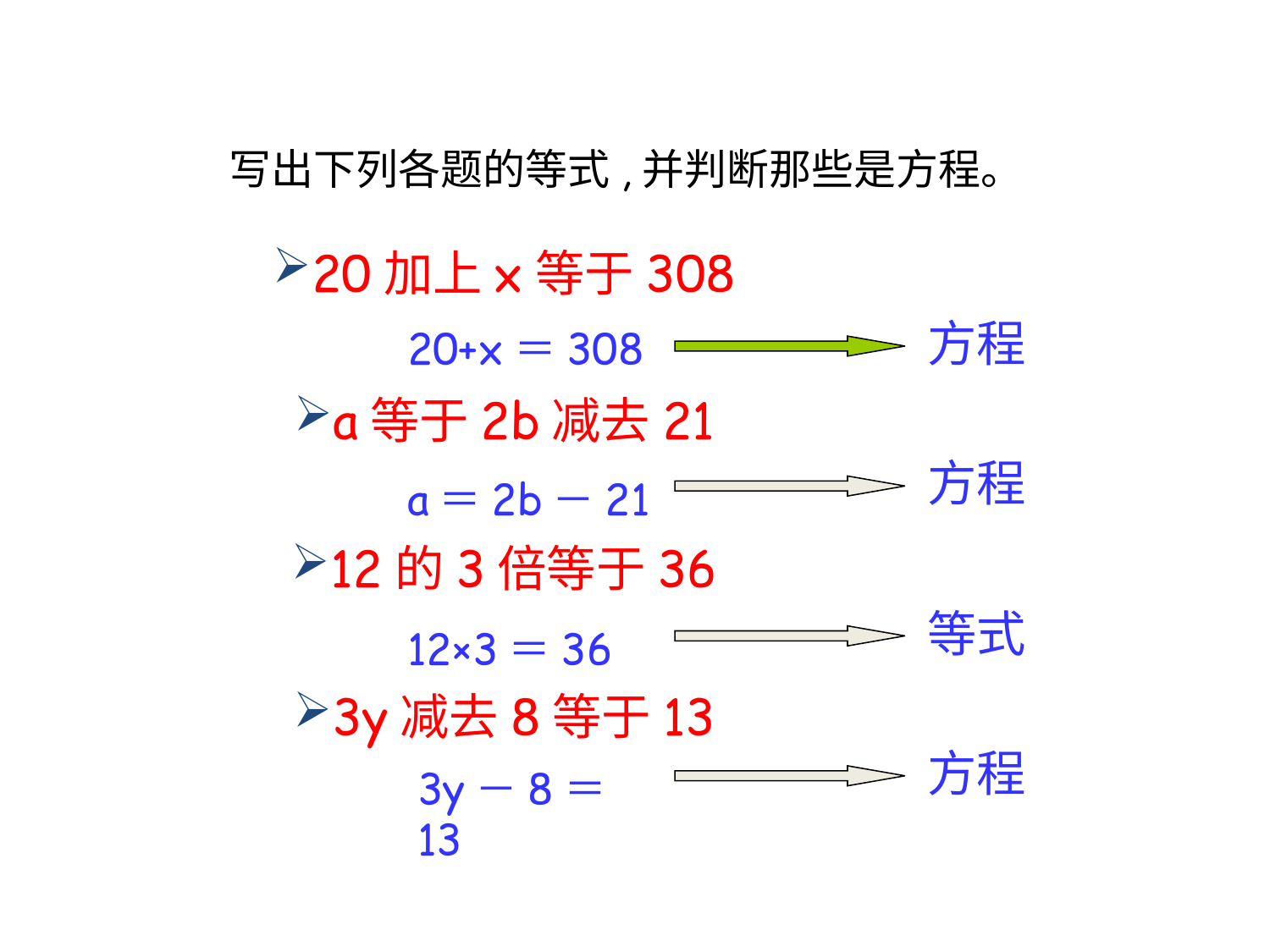

写出下列各题的等式,并判断那些是方程。

20加上x等于308

a等于2b减去21

12的3倍等于36

3y减去8等于13
方程
20+x＝308

方程
a＝2b－21

等式
12×3＝36

方程
3y－8＝13